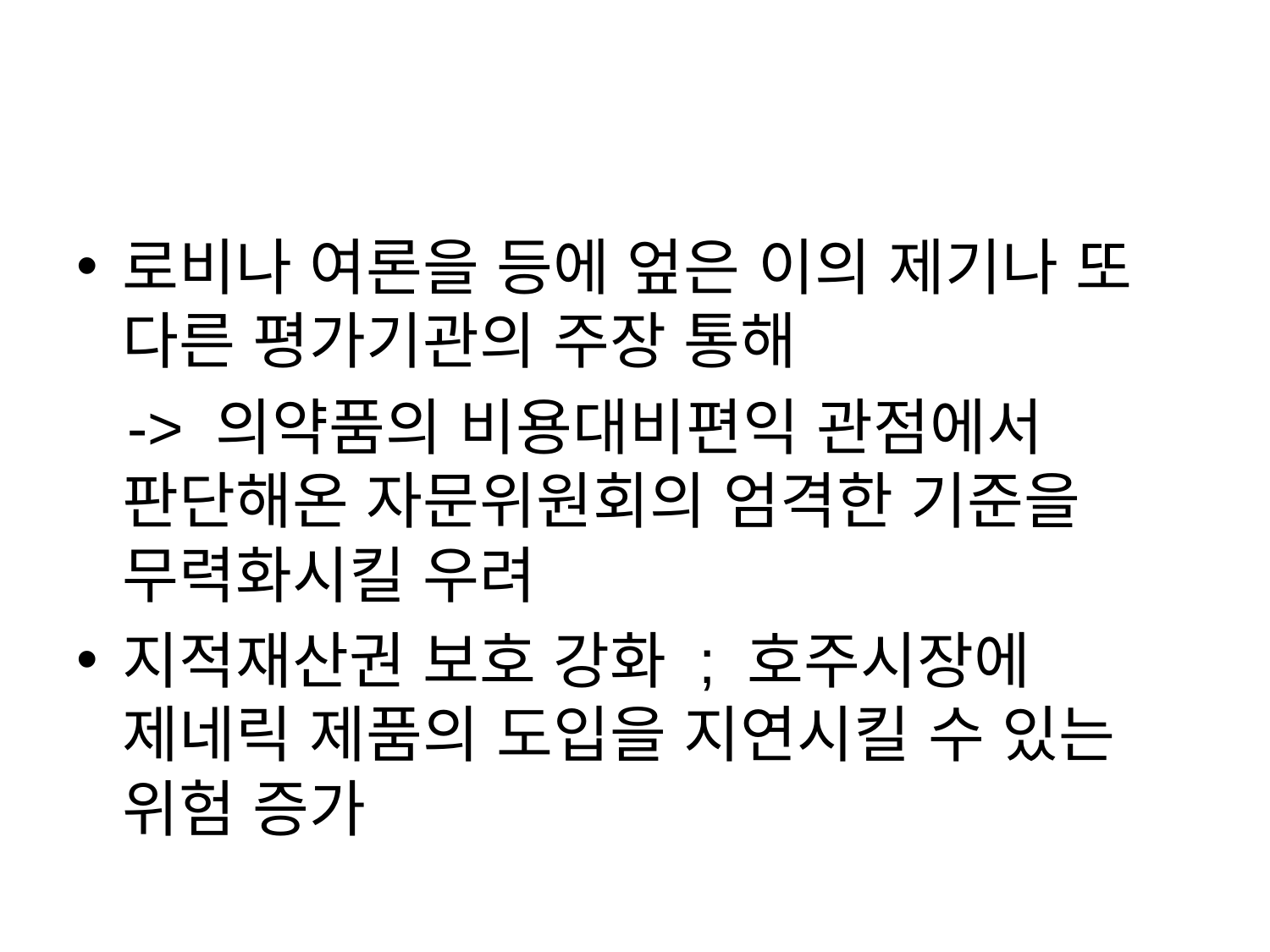

#
로비나 여론을 등에 엎은 이의 제기나 또 다른 평가기관의 주장 통해
   -> 의약품의 비용대비편익 관점에서 판단해온 자문위원회의 엄격한 기준을 무력화시킬 우려
지적재산권 보호 강화 ; 호주시장에 제네릭 제품의 도입을 지연시킬 수 있는 위험 증가